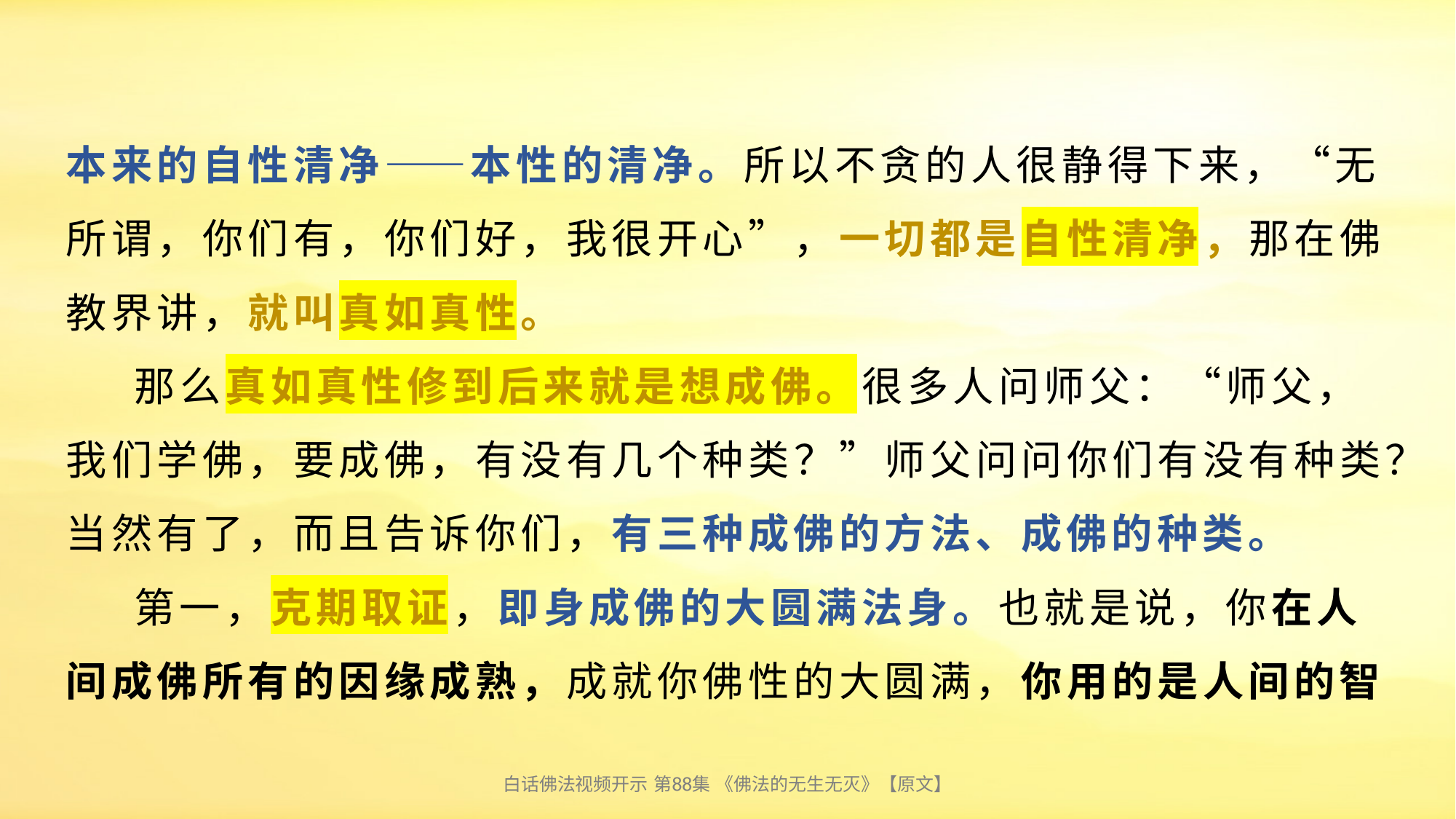

# 本来的自性清净——本性的清净。所以不贪的人很静得下来，“无所谓，你们有，你们好，我很开心”，一切都是自性清净，那在佛教界讲，就叫真如真性。 那么真如真性修到后来就是想成佛。很多人问师父：“师父，我们学佛，要成佛，有没有几个种类？”师父问问你们有没有种类？当然有了，而且告诉你们，有三种成佛的方法、成佛的种类。 第一，克期取证，即身成佛的大圆满法身。也就是说，你在人间成佛所有的因缘成熟，成就你佛性的大圆满，你用的是人间的智
白话佛法视频开示 第88集 《佛法的无生无灭》【原文】